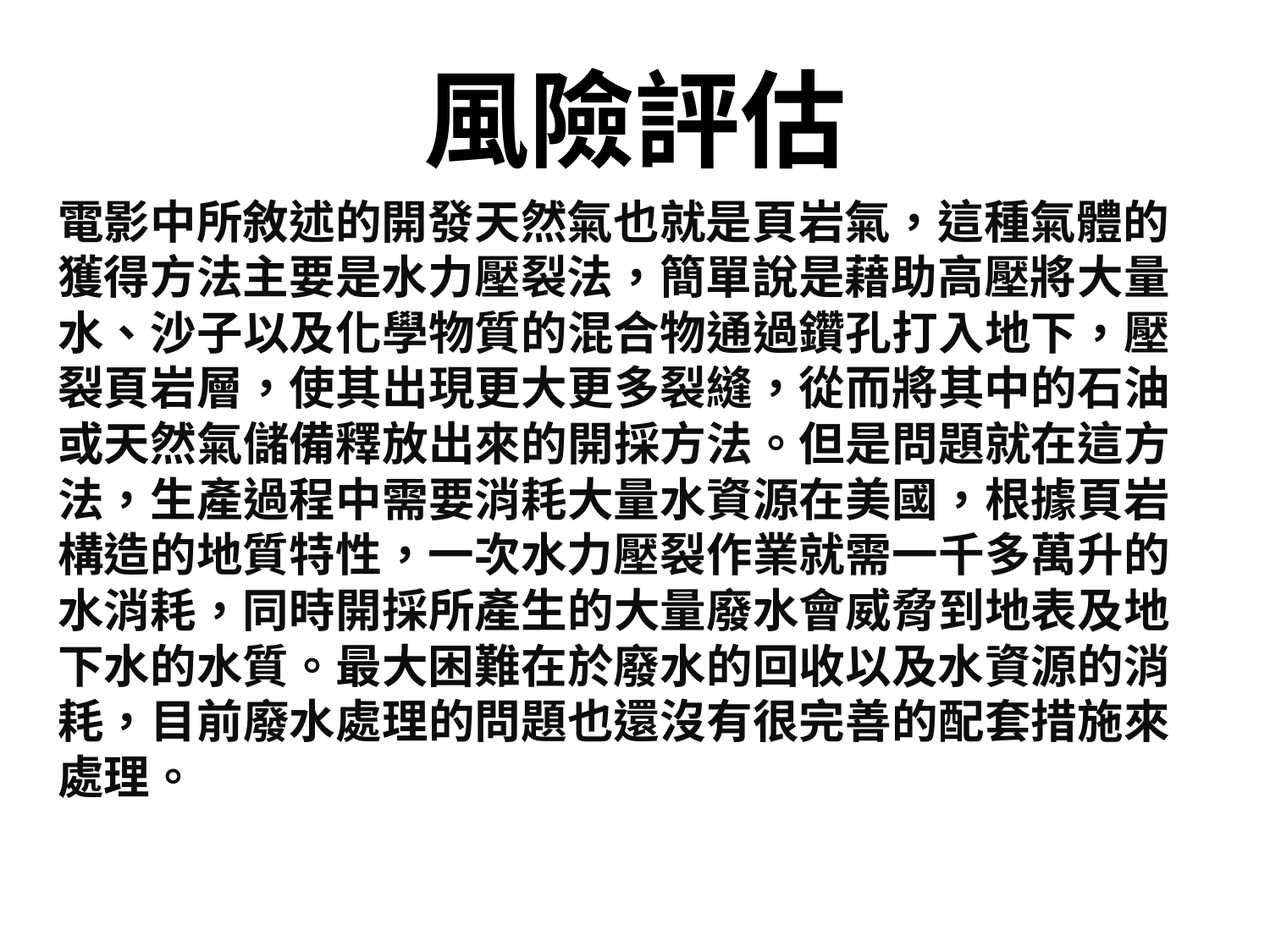

# 風險評估
電影中所敘述的開發天然氣也就是頁岩氣，這種氣體的獲得方法主要是水力壓裂法，簡單說是藉助高壓將大量水、沙子以及化學物質的混合物通過鑽孔打入地下，壓裂頁岩層，使其出現更大更多裂縫，從而將其中的石油或天然氣儲備釋放出來的開採方法。但是問題就在這方法，生產過程中需要消耗大量水資源在美國，根據頁岩構造的地質特性，一次水力壓裂作業就需一千多萬升的水消耗，同時開採所產生的大量廢水會威脅到地表及地下水的水質。最大困難在於廢水的回收以及水資源的消耗，目前廢水處理的問題也還沒有很完善的配套措施來處理。